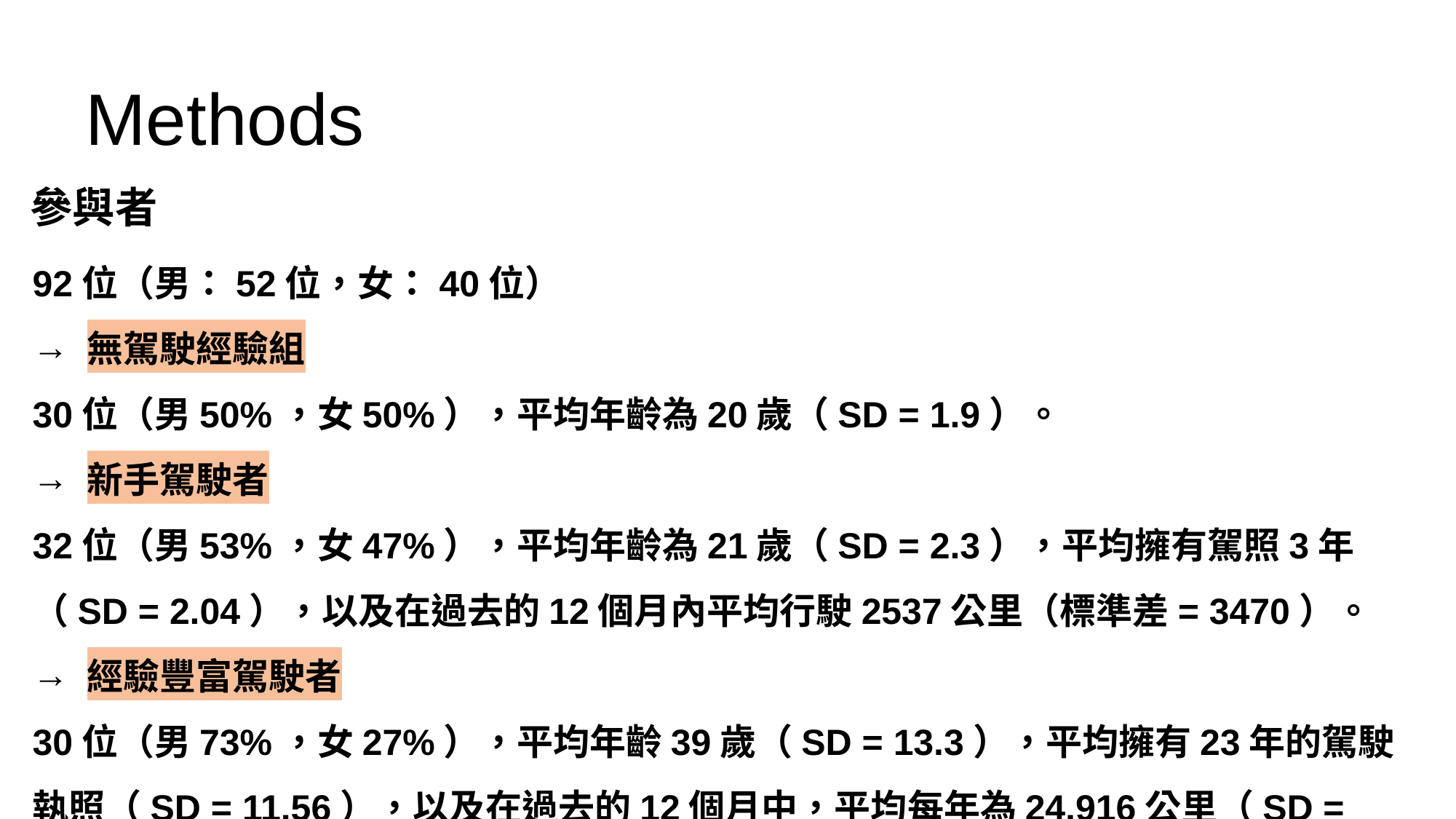

Methods
參與者
92位（男：52位，女：40位）
無駕駛經驗組
30位（男50%，女50%），平均年齡為20歲（SD = 1.9）。
新手駕駛者
32位（男53%，女47%），平均年齡為21歲（SD = 2.3），平均擁有駕照3年（SD = 2.04），以及在過去的12個月內平均行駛2537公里（標準差= 3470）。
經驗豐富駕駛者
30位（男73%，女27%），平均年齡39歲（SD = 13.3），平均擁有23年的駕駛執照（SD = 11.56），以及在過去的12個月中，平均每年為24,916公里（SD = 20279）